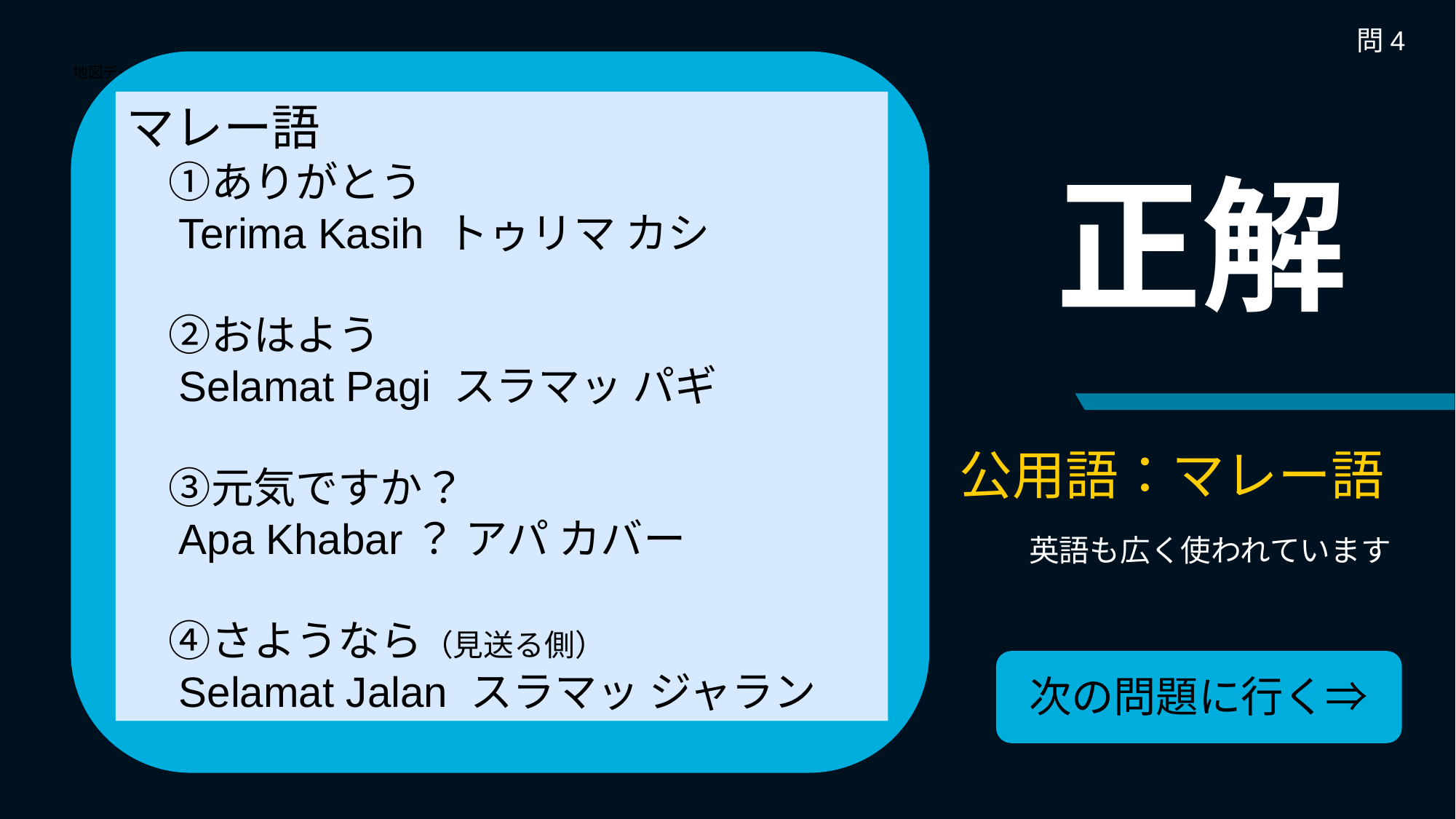

問4

地図データ@Google2020
マレー語
　①ありがとう
　Terima Kasih トゥリマ カシ

　②おはよう
　Selamat Pagi スラマッ パギ

　③元気ですか？
　Apa Khabar？ アパ カバー

　④さようなら（見送る側）
　Selamat Jalan スラマッ ジャラン
# 正解
公用語：マレー語
英語も広く使われています

次の問題に行く⇒